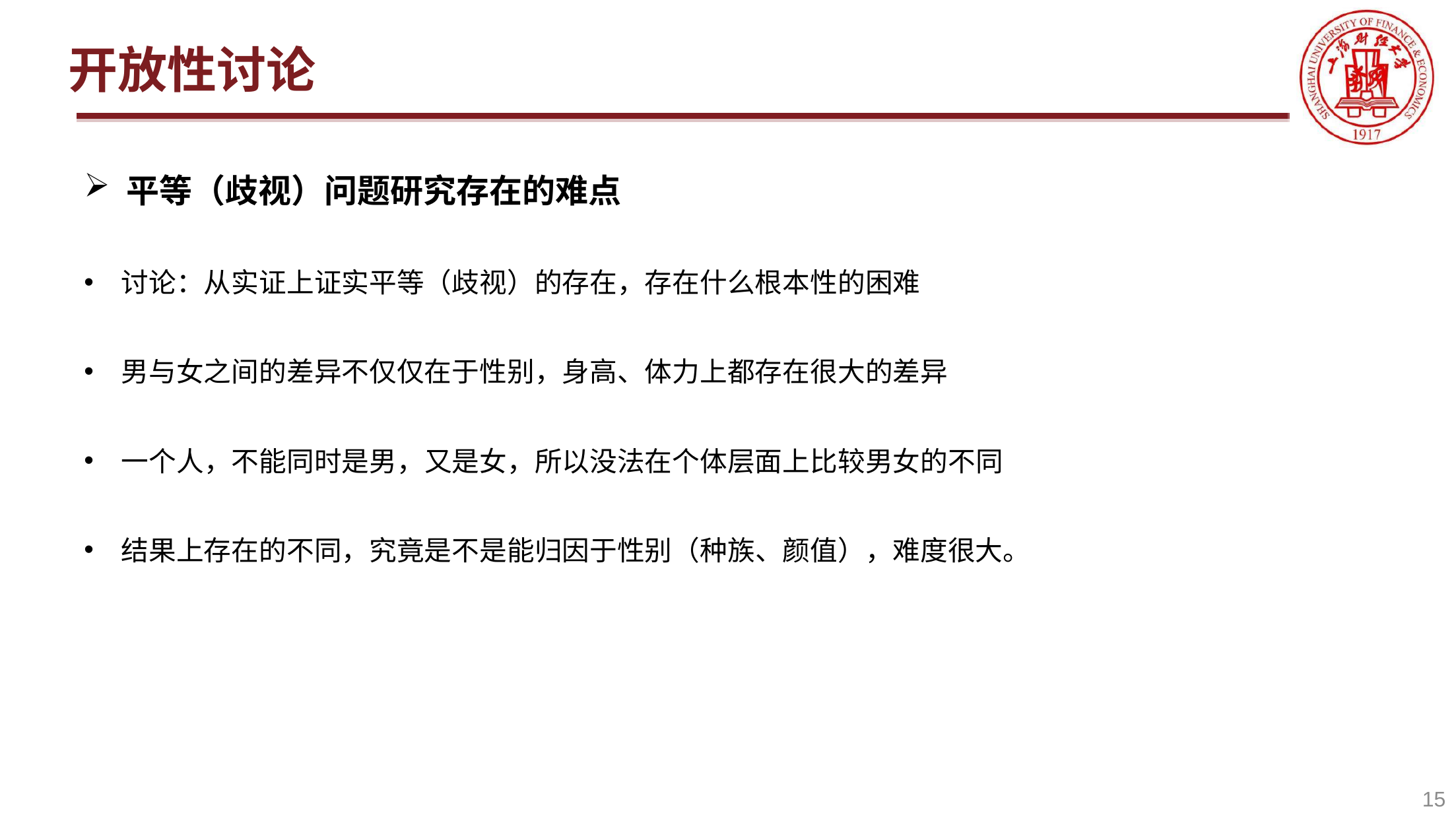

# 开放性讨论
平等（歧视）问题研究存在的难点

讨论：从实证上证实平等（歧视）的存在，存在什么根本性的困难

男与女之间的差异不仅仅在于性别，身高、体力上都存在很大的差异

一个人，不能同时是男，又是女，所以没法在个体层面上比较男女的不同

结果上存在的不同，究竟是不是能归因于性别（种族、颜值），难度很大。

15